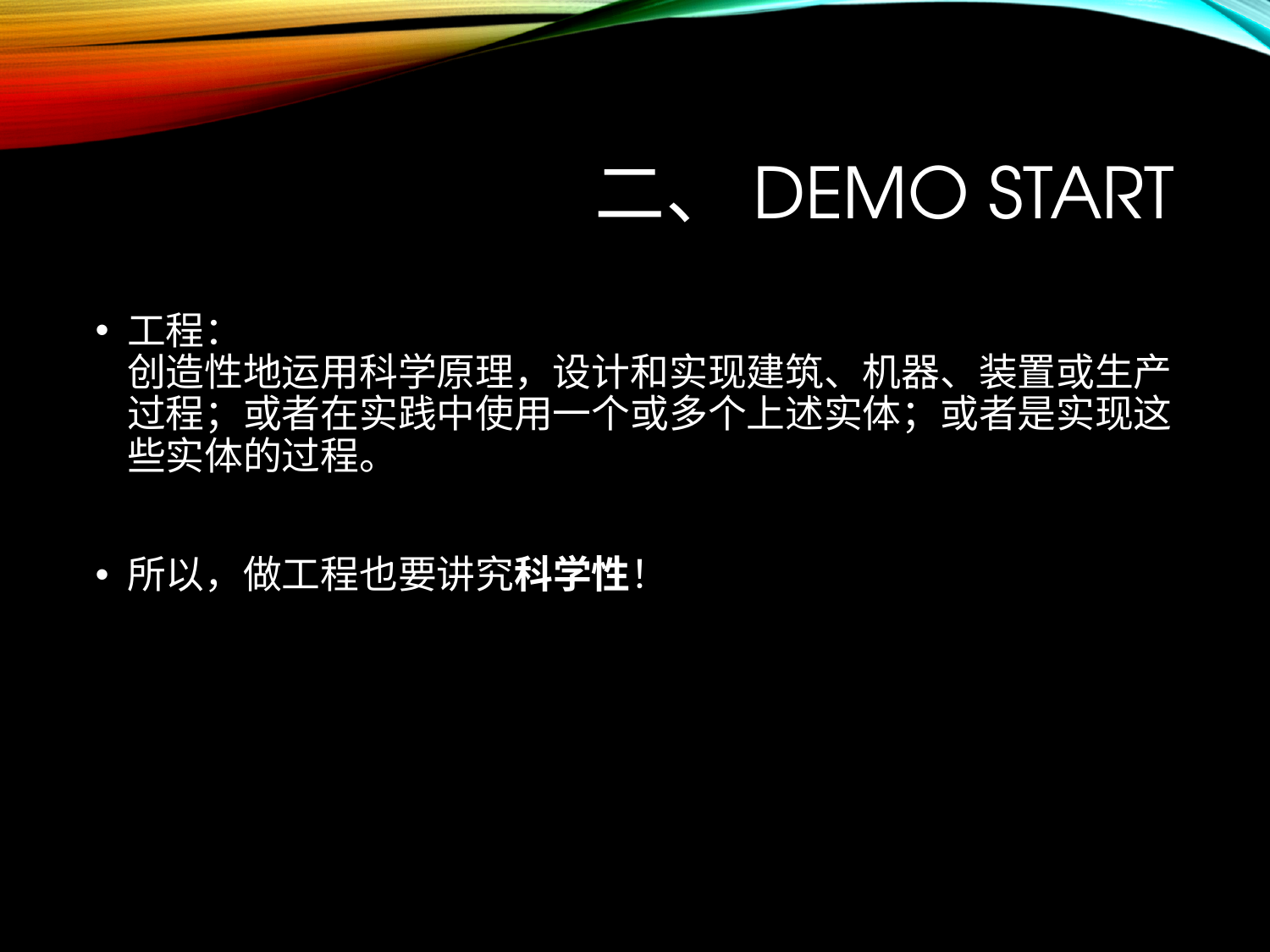

# 二、Demo Start
工程：
创造性地运用科学原理，设计和实现建筑、机器、装置或生产过程；或者在实践中使用一个或多个上述实体；或者是实现这些实体的过程。

所以，做工程也要讲究科学性！